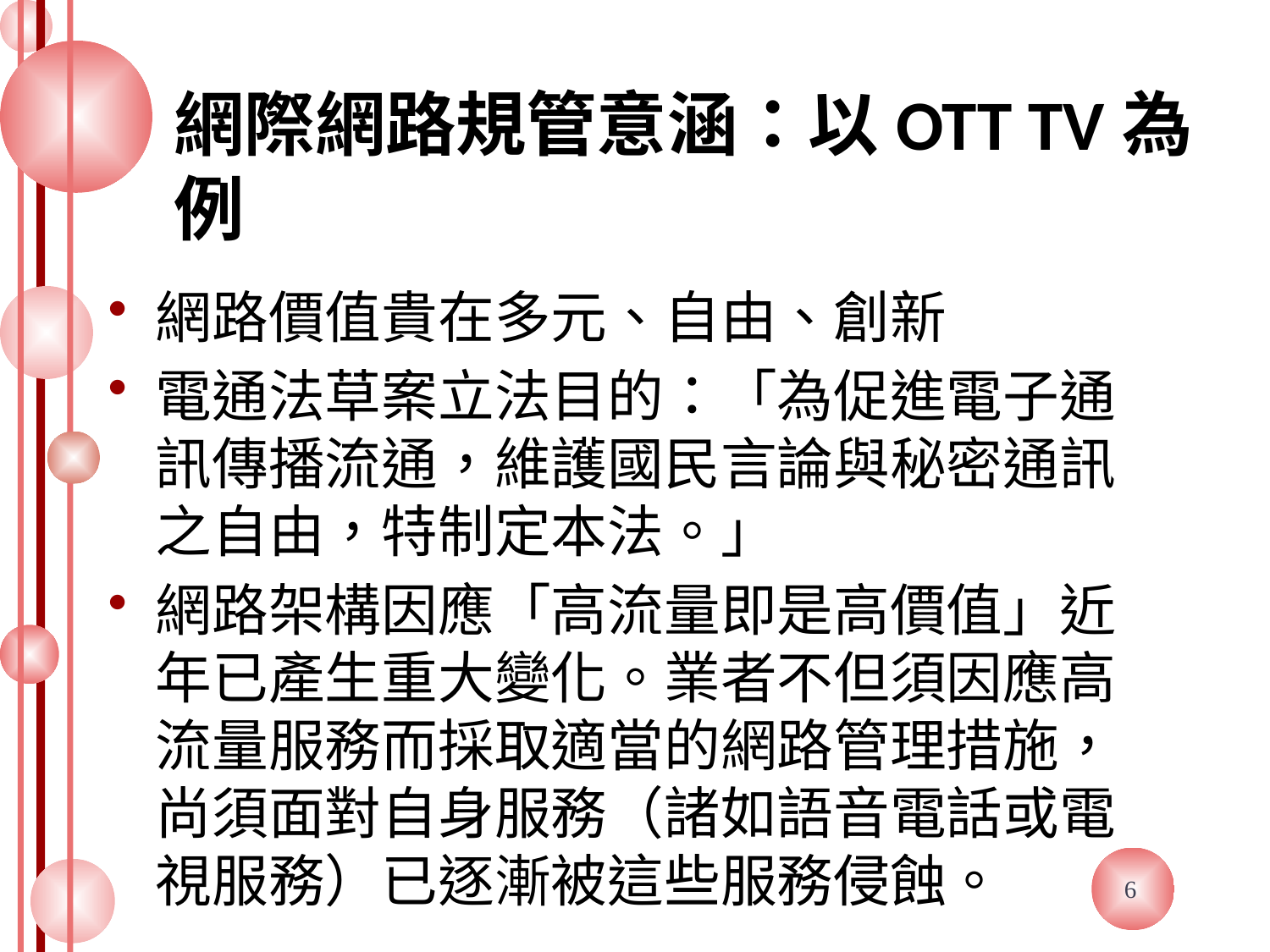

# 網際網路規管意涵：以OTT TV為例
網路價值貴在多元、自由、創新
電通法草案立法目的：「為促進電子通訊傳播流通，維護國民言論與秘密通訊之自由，特制定本法。」
網路架構因應「高流量即是高價值」近年已產生重大變化。業者不但須因應高流量服務而採取適當的網路管理措施，尚須面對自身服務（諸如語音電話或電視服務）已逐漸被這些服務侵蝕。
6